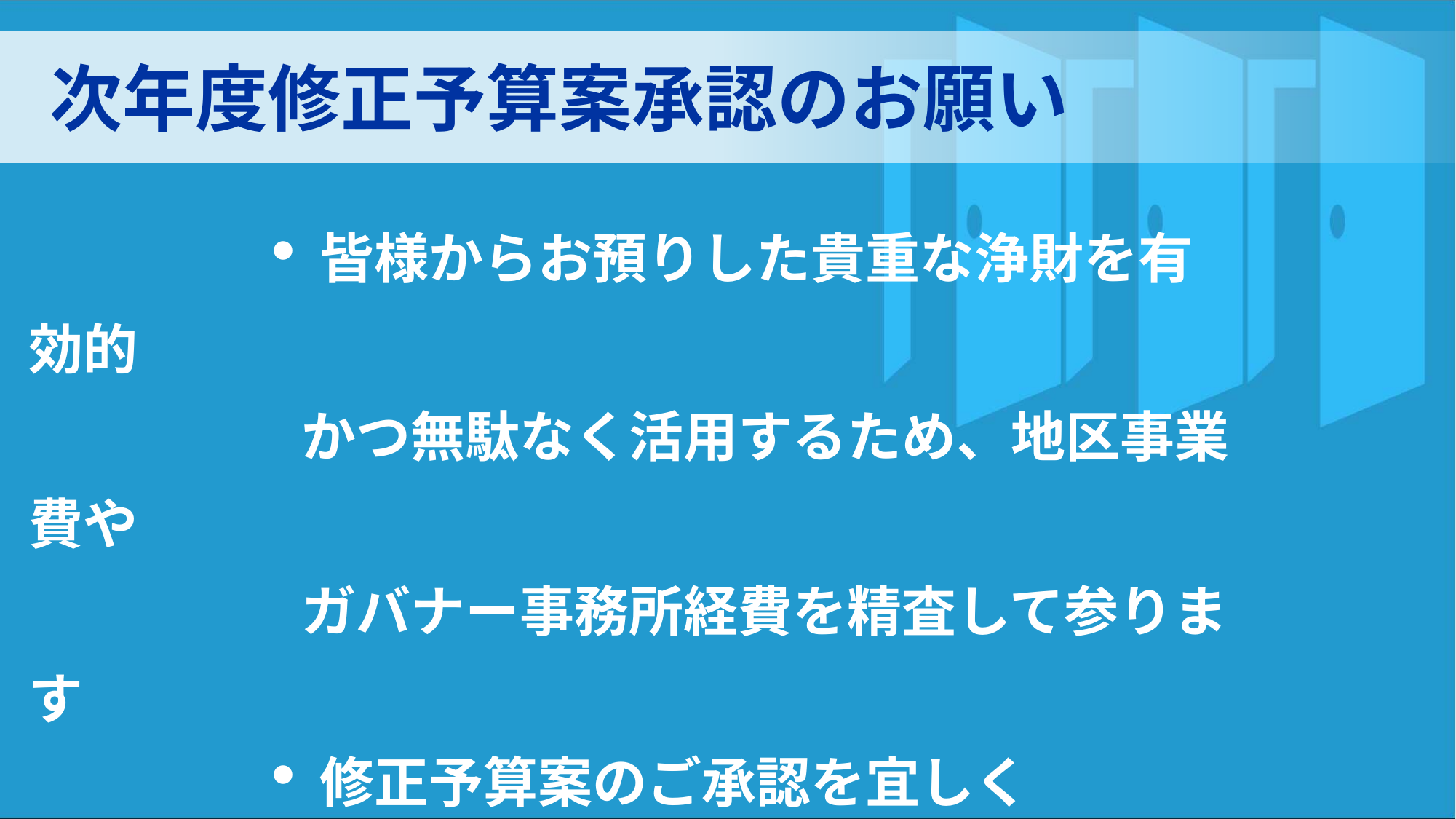

次年度修正予算案承認のお願い
　　　・皆様からお預りした貴重な浄財を有効的
　　　　　かつ無駄なく活用するため、地区事業費や
　　　　　ガバナー事務所経費を精査して参ります
　　　　・修正予算案のご承認を宜しく
　　　　　お願い致します

RIの柔軟性・多様性

自らの地区・クラブ・委員会の
立ち位置を知る